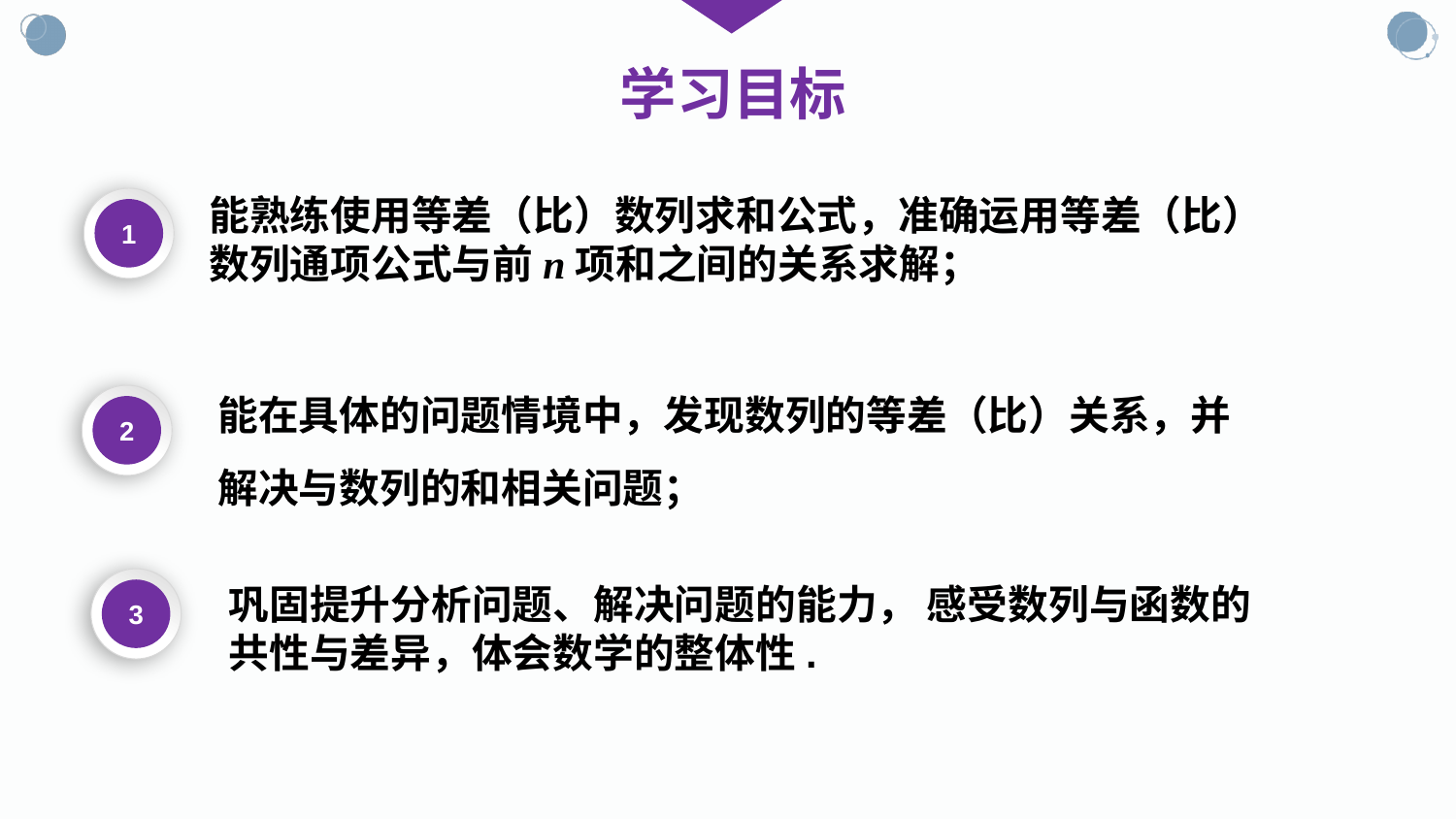

学习目标
能熟练使用等差（比）数列求和公式，准确运用等差（比）数列通项公式与前n项和之间的关系求解；

1
能在具体的问题情境中，发现数列的等差（比）关系，并解决与数列的和相关问题；

2

3
巩固提升分析问题、解决问题的能力， 感受数列与函数的共性与差异，体会数学的整体性.